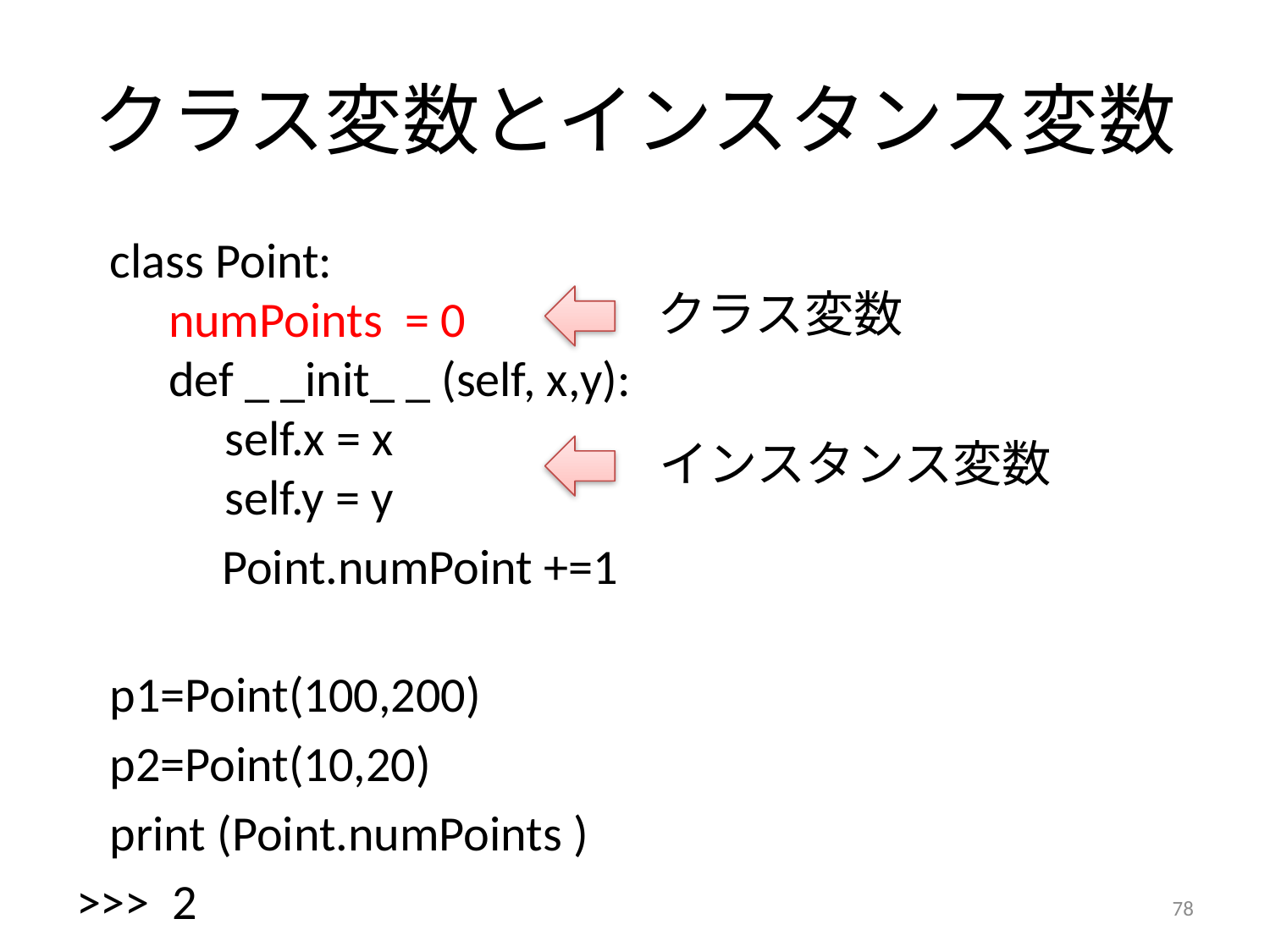

# クラス変数とインスタンス変数
   class Point:
    numPoints  = 0
    def _ _init_ _ (self, x,y):
         self.x = x
         self.y = y
             Point.numPoint +=1
   p1=Point(100,200)
   p2=Point(10,20)
   print (Point.numPoints )
>>>  2
クラス変数

インスタンス変数

78